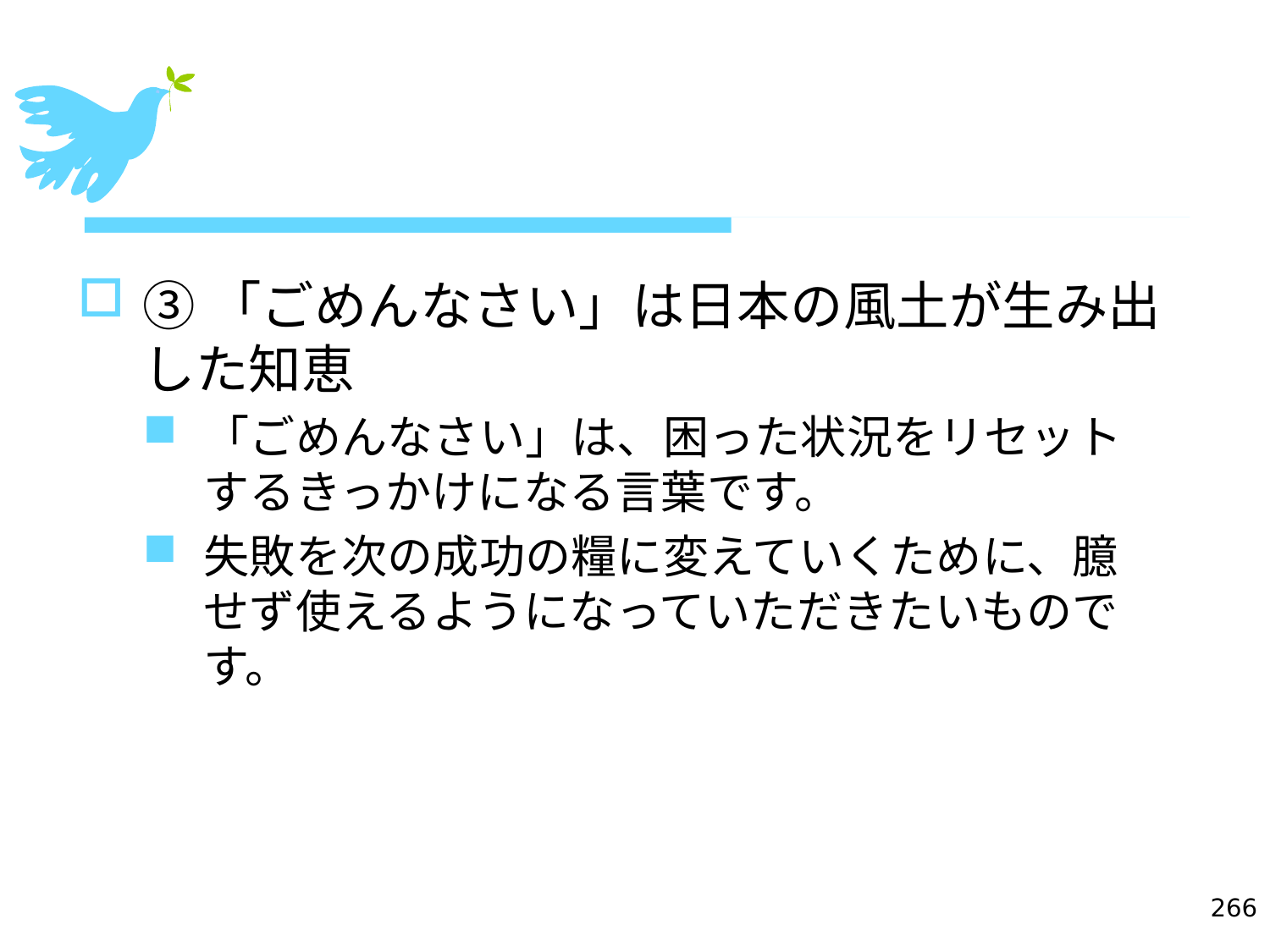

#
③「ごめんなさい」は日本の風土が生み出した知恵
「ごめんなさい」は、困った状況をリセットするきっかけになる言葉です。
失敗を次の成功の糧に変えていくために、臆せず使えるようになっていただきたいものです。
266